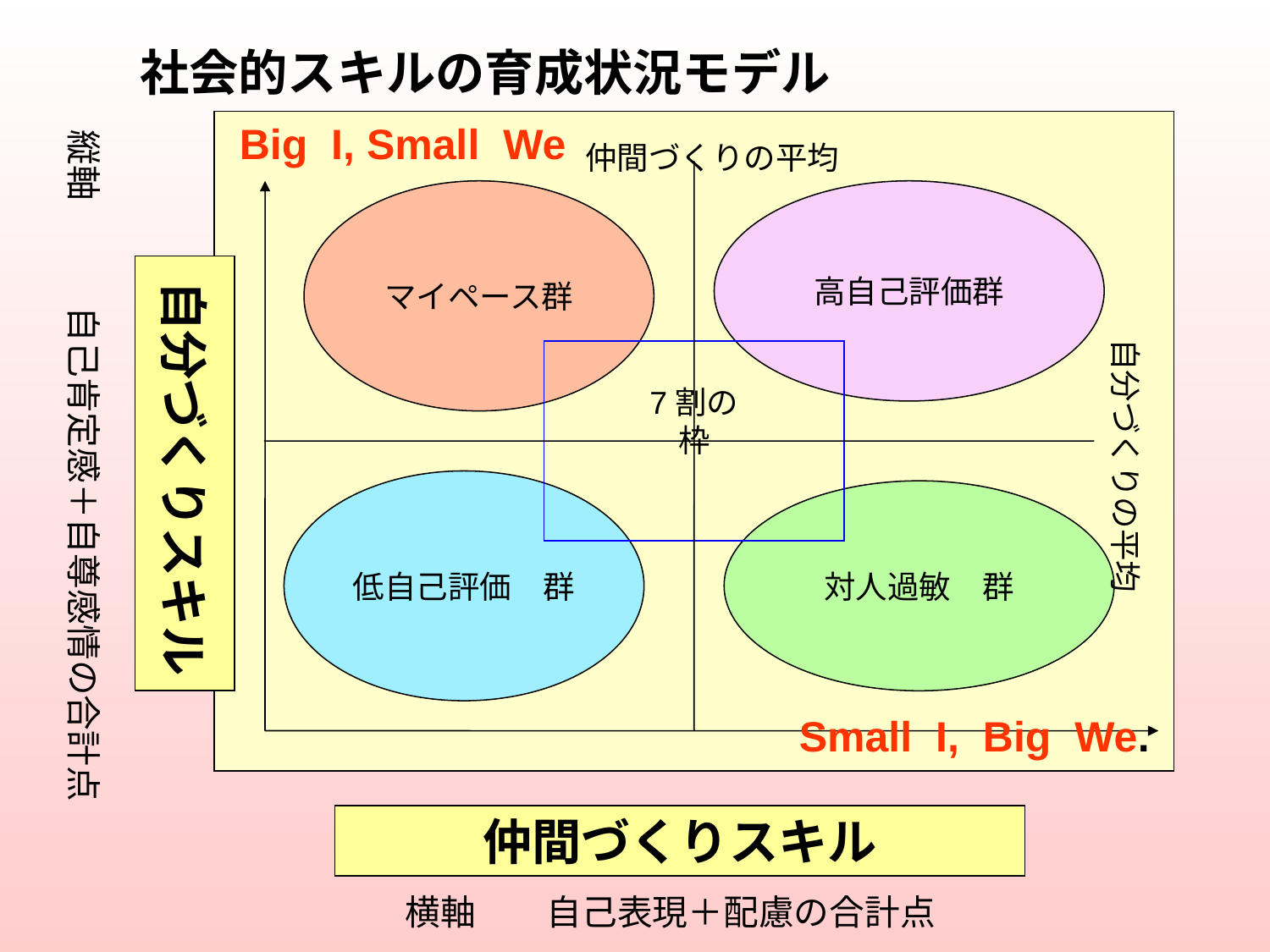

社会的スキルの育成状況モデル

Big  I, Small  We
仲間づくりの平均
縦軸　　　自己肯定感＋自尊感情の合計点

マイペース群
高自己評価群

自分づくりスキル
自分づくりの平均

7割の枠

低自己評価　群
対人過敏　群
Small  I,  Big  We.

仲間づくりスキル
横軸　　自己表現＋配慮の合計点